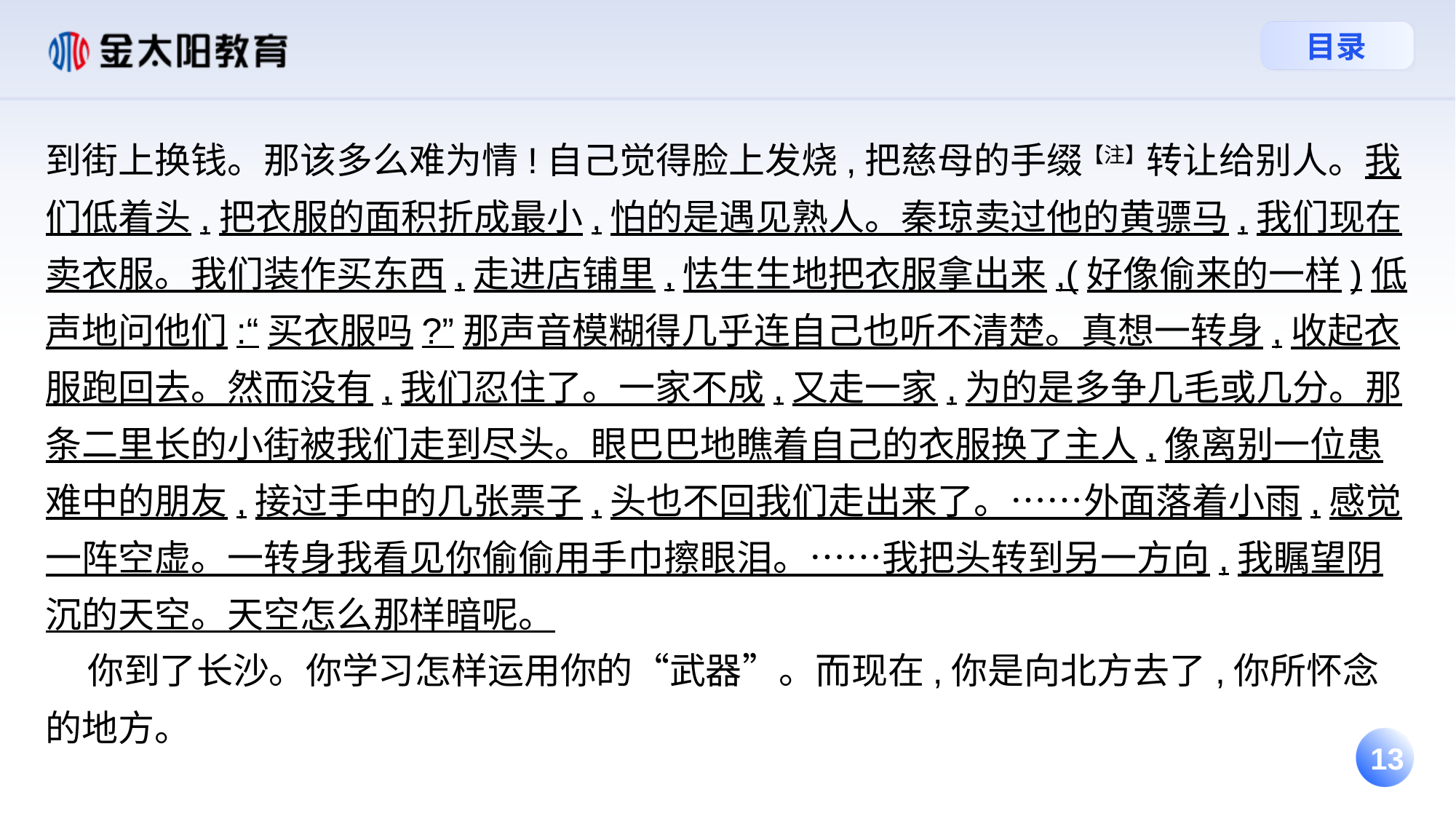

到街上换钱。那该多么难为情!自己觉得脸上发烧,把慈母的手缀【注】转让给别人。我们低着头,把衣服的面积折成最小,怕的是遇见熟人。秦琼卖过他的黄骠马,我们现在卖衣服。我们装作买东西,走进店铺里,怯生生地把衣服拿出来,(好像偷来的一样)低声地问他们:“买衣服吗?”那声音模糊得几乎连自己也听不清楚。真想一转身,收起衣服跑回去。然而没有,我们忍住了。一家不成,又走一家,为的是多争几毛或几分。那条二里长的小街被我们走到尽头。眼巴巴地瞧着自己的衣服换了主人,像离别一位患难中的朋友,接过手中的几张票子,头也不回我们走出来了。……外面落着小雨,感觉一阵空虚。一转身我看见你偷偷用手巾擦眼泪。……我把头转到另一方向,我瞩望阴沉的天空。天空怎么那样暗呢。
    你到了长沙。你学习怎样运用你的“武器”。而现在,你是向北方去了,你所怀念的地方。